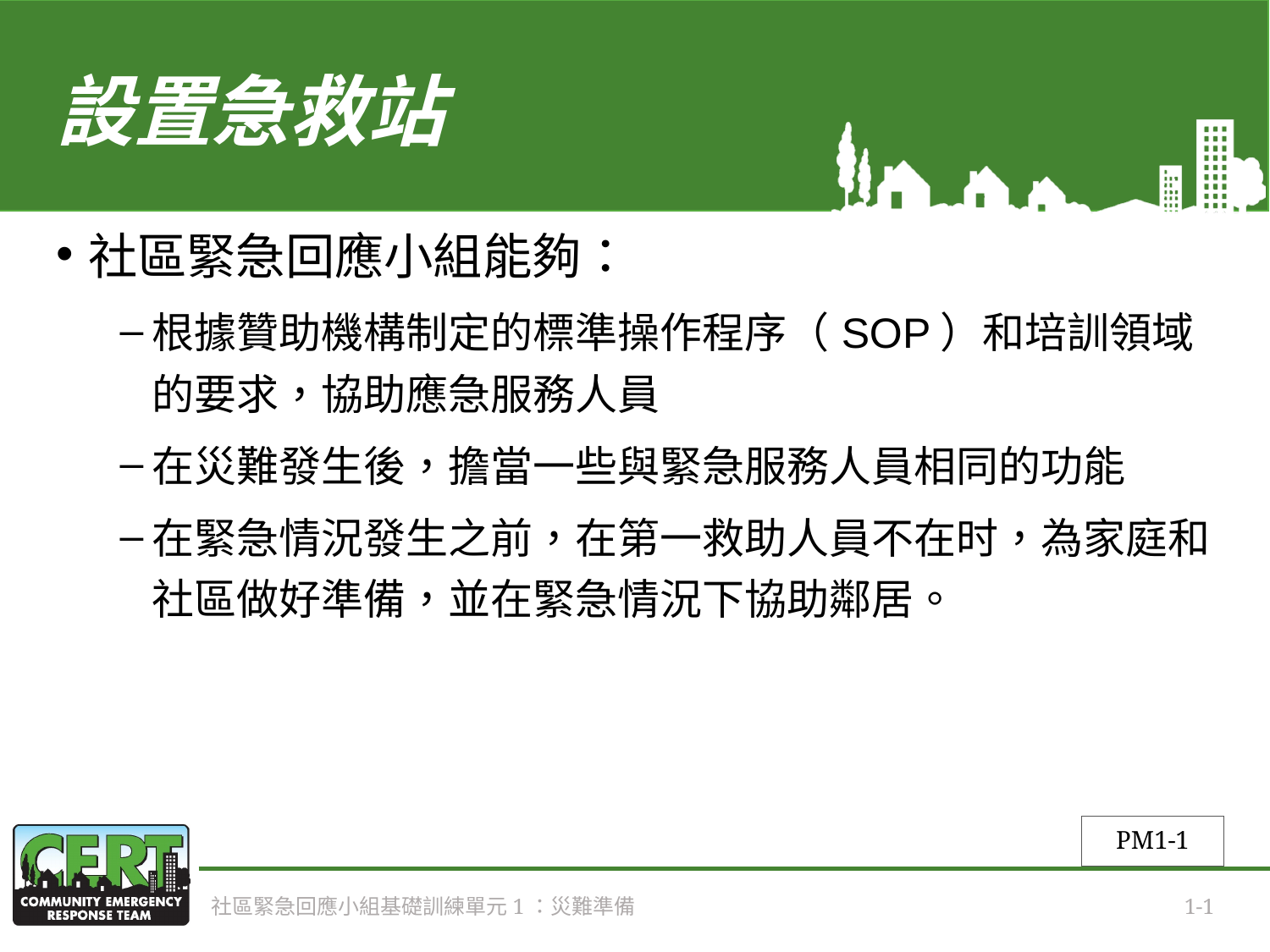

# 設置急救站
社區緊急回應小組能夠：
根據贊助機構制定的標準操作程序（SOP）和培訓領域的要求，協助應急服務人員
在災難發生後，擔當一些與緊急服務人員相同的功能
在緊急情況發生之前，在第一救助人員不在时，為家庭和社區做好準備，並在緊急情況下協助鄰居。
PM1-1
社區緊急回應小組基礎訓練單元1：災難準備
1-1